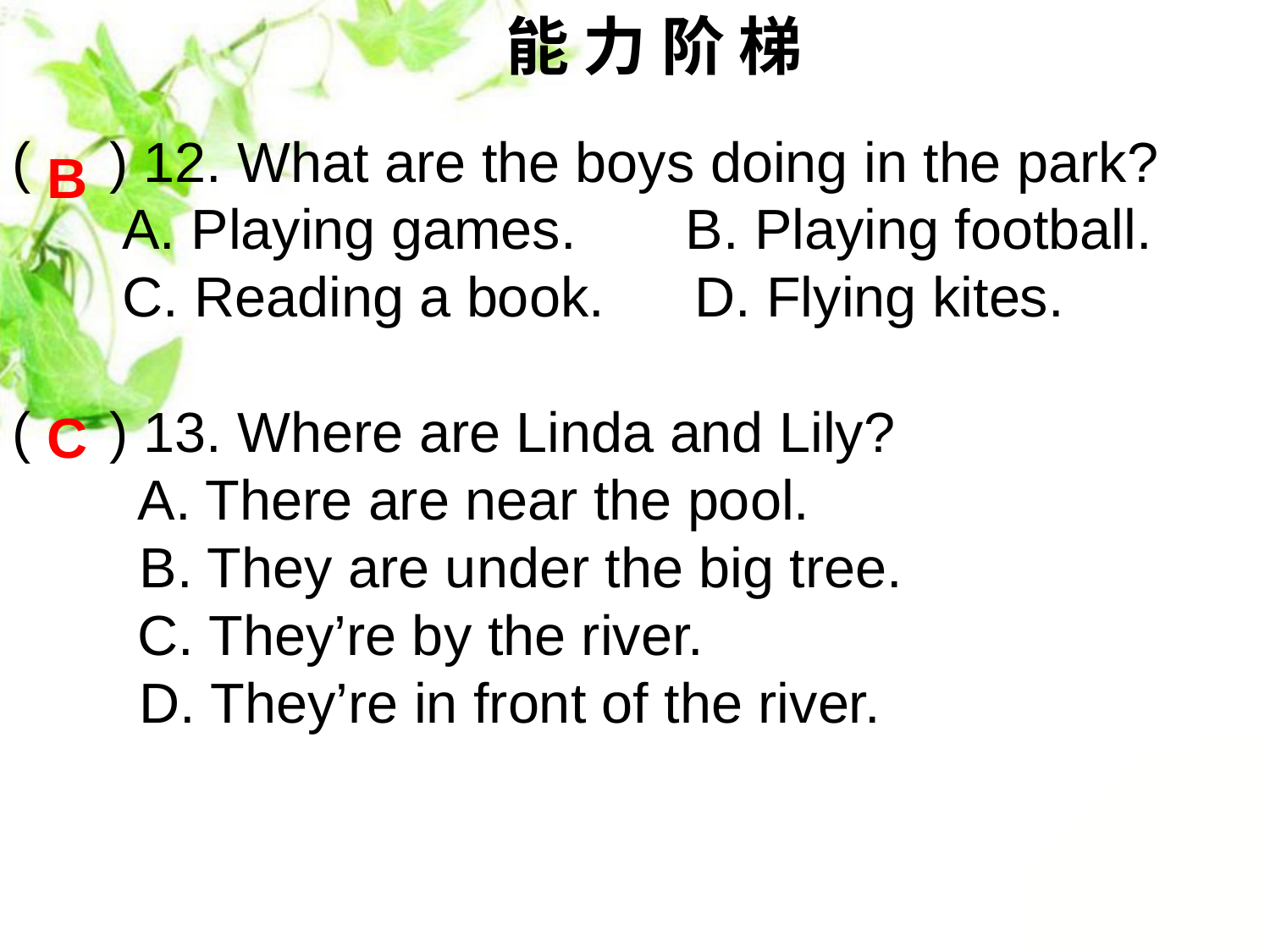

能 力 阶 梯
(     ) 12. What are the boys doing in the park?
       A. Playing games.       B. Playing football.
       C. Reading a book.	   D. Flying kites.

(     ) 13. Where are Linda and Lily?
        A. There are near the pool.				B. They are under the big tree.
        C. They’re by the river.					D. They’re in front of the river.
B
C